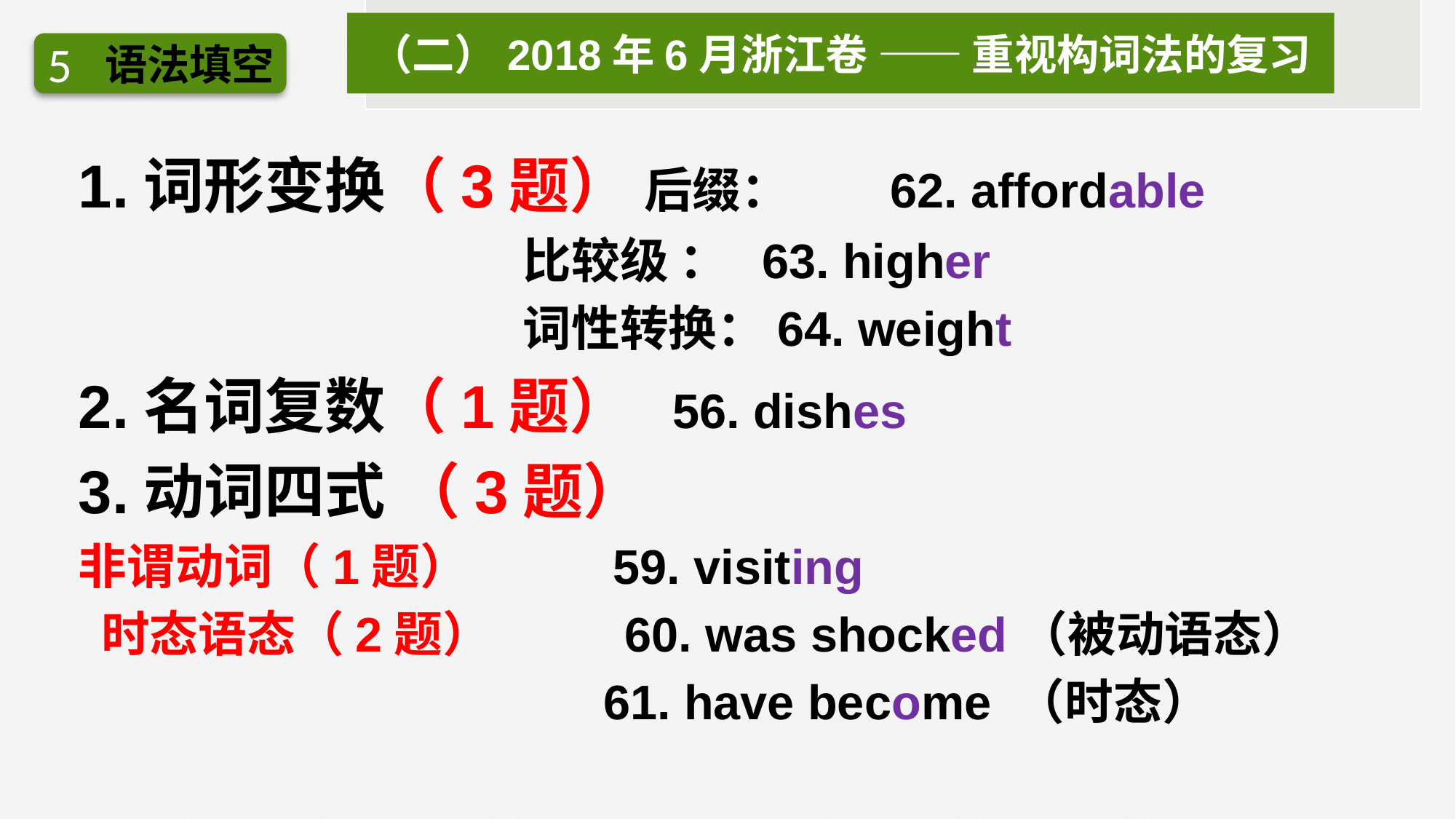

（二）2018年6月浙江卷 —— 重视构词法的复习
语法填空
5
1.词形变换（3题） 后缀：        62. affordable
                                       比较级 ：  63. higher
                                       词性转换：64. weight
2.名词复数（1题）  56. dishes
3.动词四式 （3题）
非谓动词（1题）            59. visiting
 时态语态（2题）           60. was shocked（被动语态）
                                       61. have become （时态）